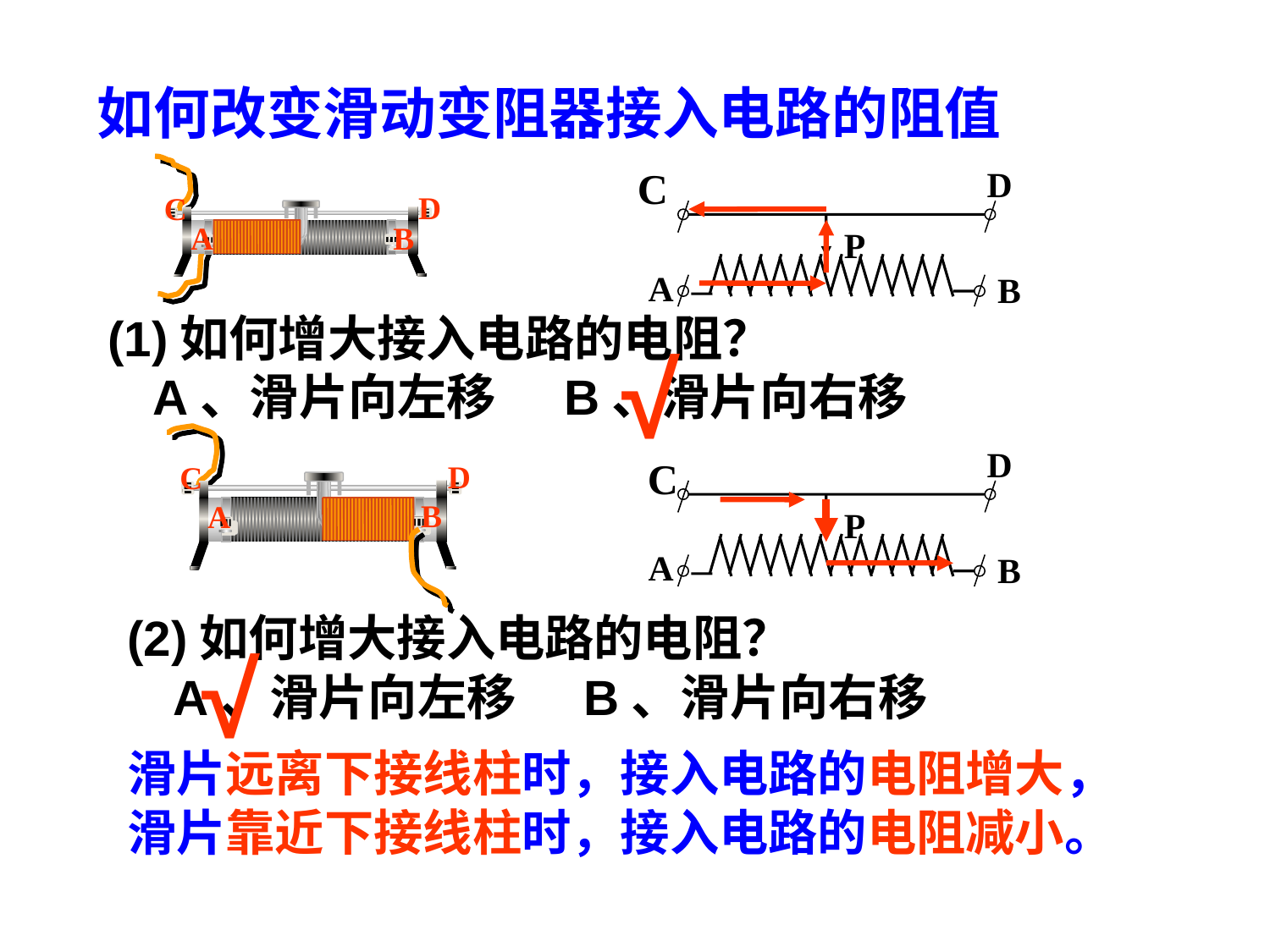

如何改变滑动变阻器接入电路的阻值

D
C

A
B

D

P
A

B

C
(1)如何增大接入电路的电阻？
   A、滑片向左移     B、滑片向右移
√

D
C

B
A

D

P
A

B

C
(2)如何增大接入电路的电阻？
   A、滑片向左移     B、滑片向右移
√
滑片远离下接线柱时，接入电路的电阻增大，滑片靠近下接线柱时，接入电路的电阻减小。